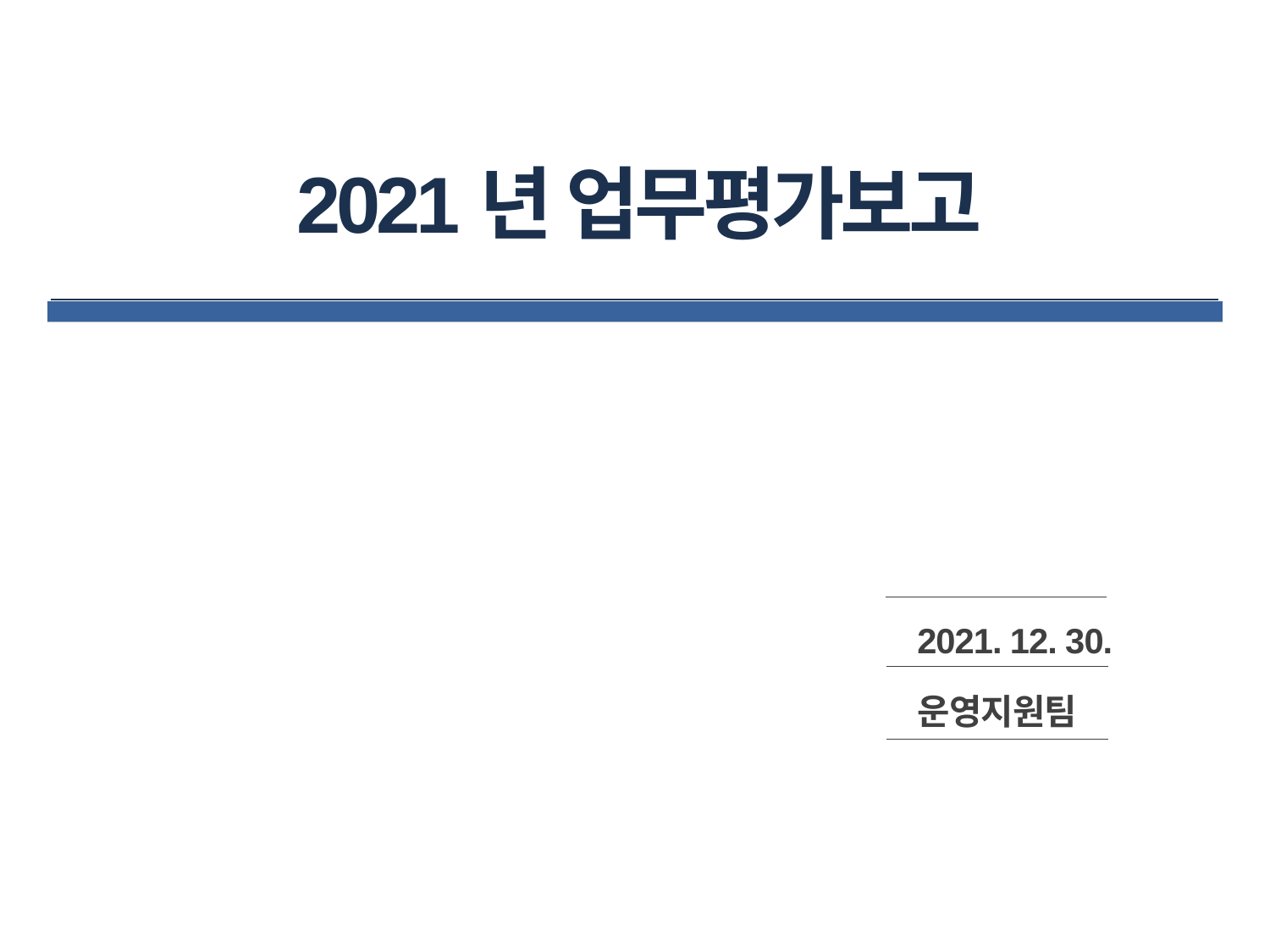

# 2021년 업무평가보고
|  |
| --- |
    2021. 12. 30.
   운영지원팀